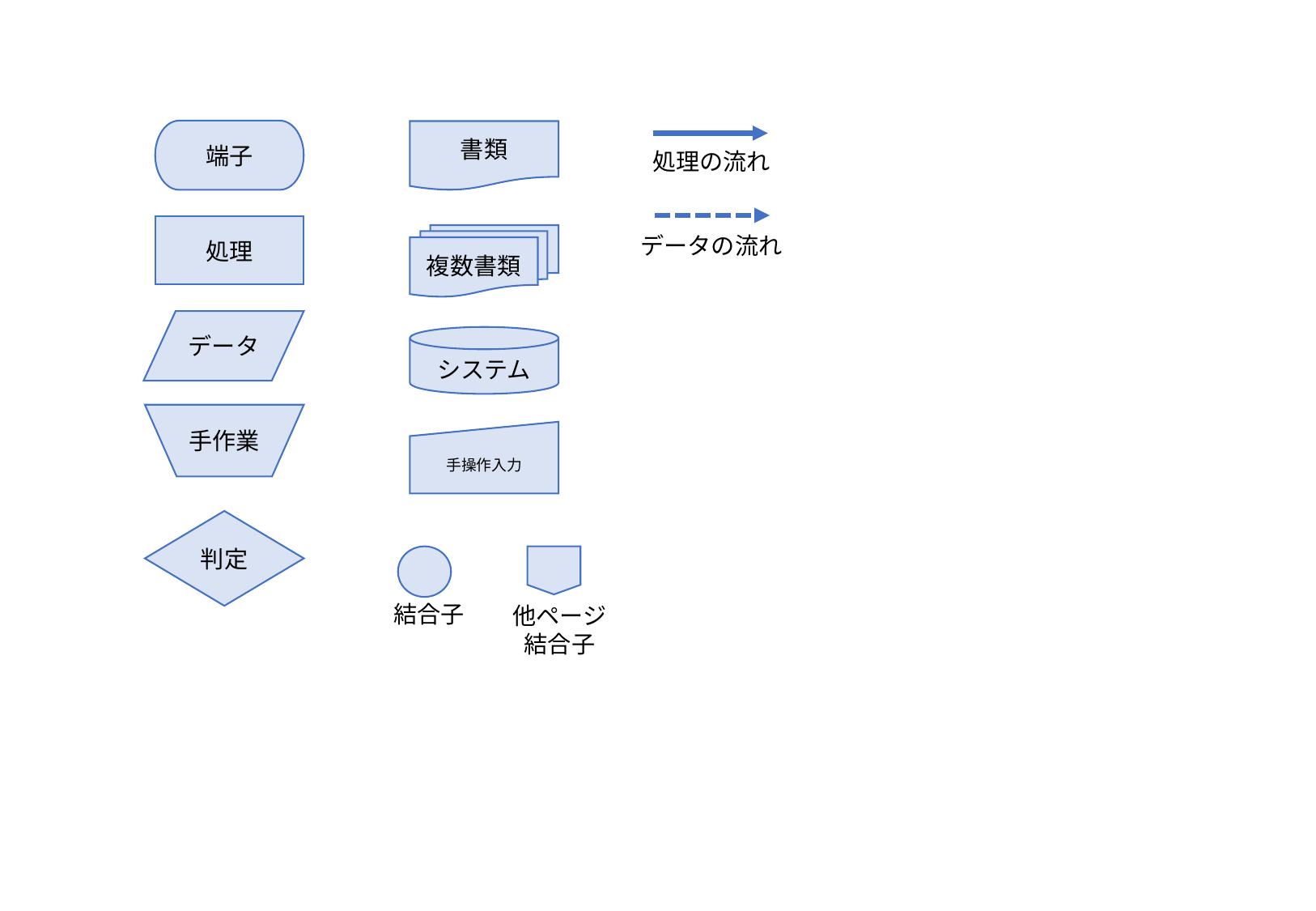

端子
書類
処理の流れ
処理
複数書類
データの流れ
データ
システム
手作業
手操作入力
判定

結合子
他ページ
結合子